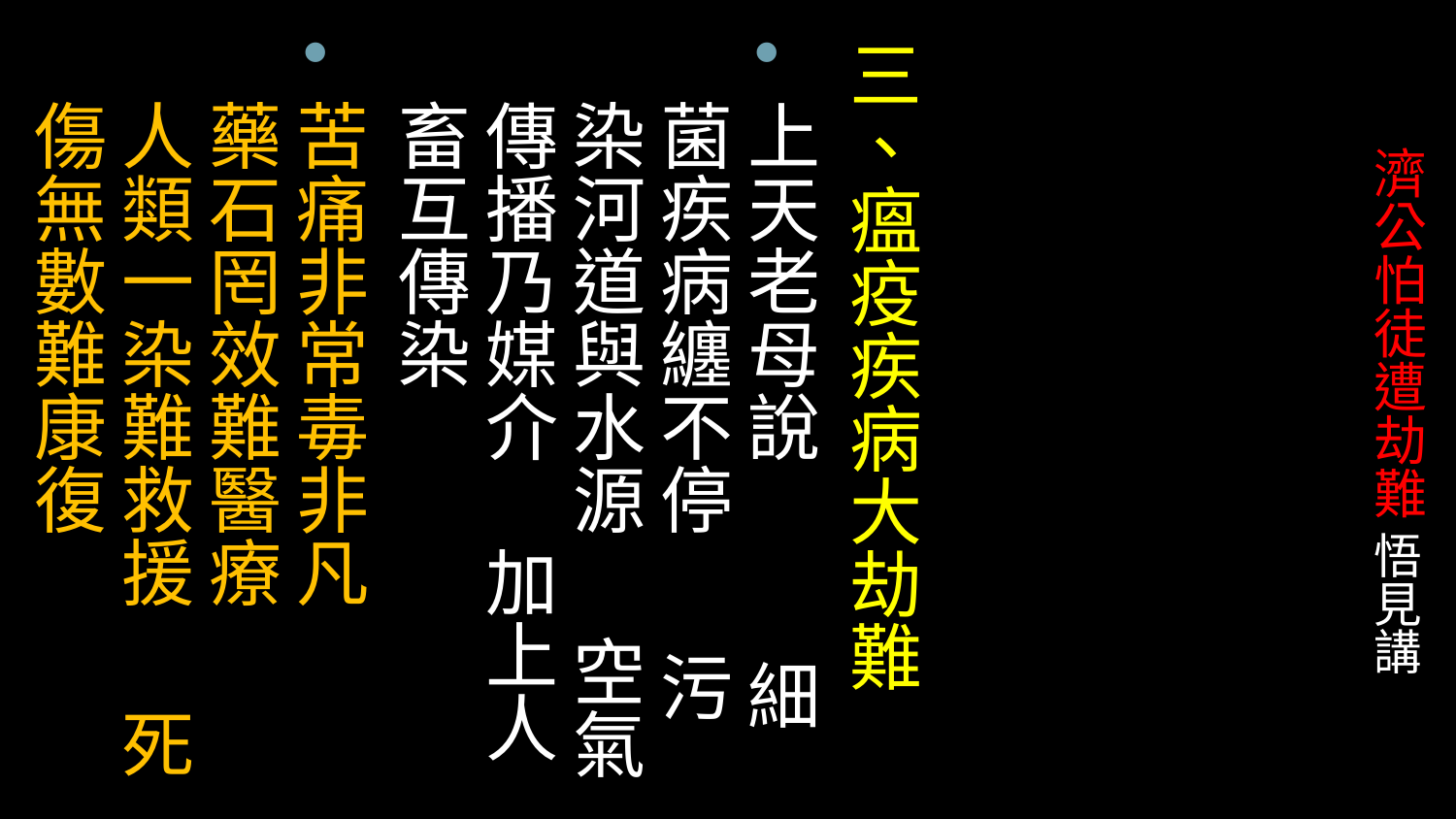

三、瘟疫疾病大劫難
上天老母說            細菌疾病纏不停       污染河道與水源      空氣傳播乃媒介     加上人畜互傳染
苦痛非常毒非凡       藥石罔效難醫療       人類一染難救援      死傷無數難康復
# 濟公怕徒遭劫難 悟見講